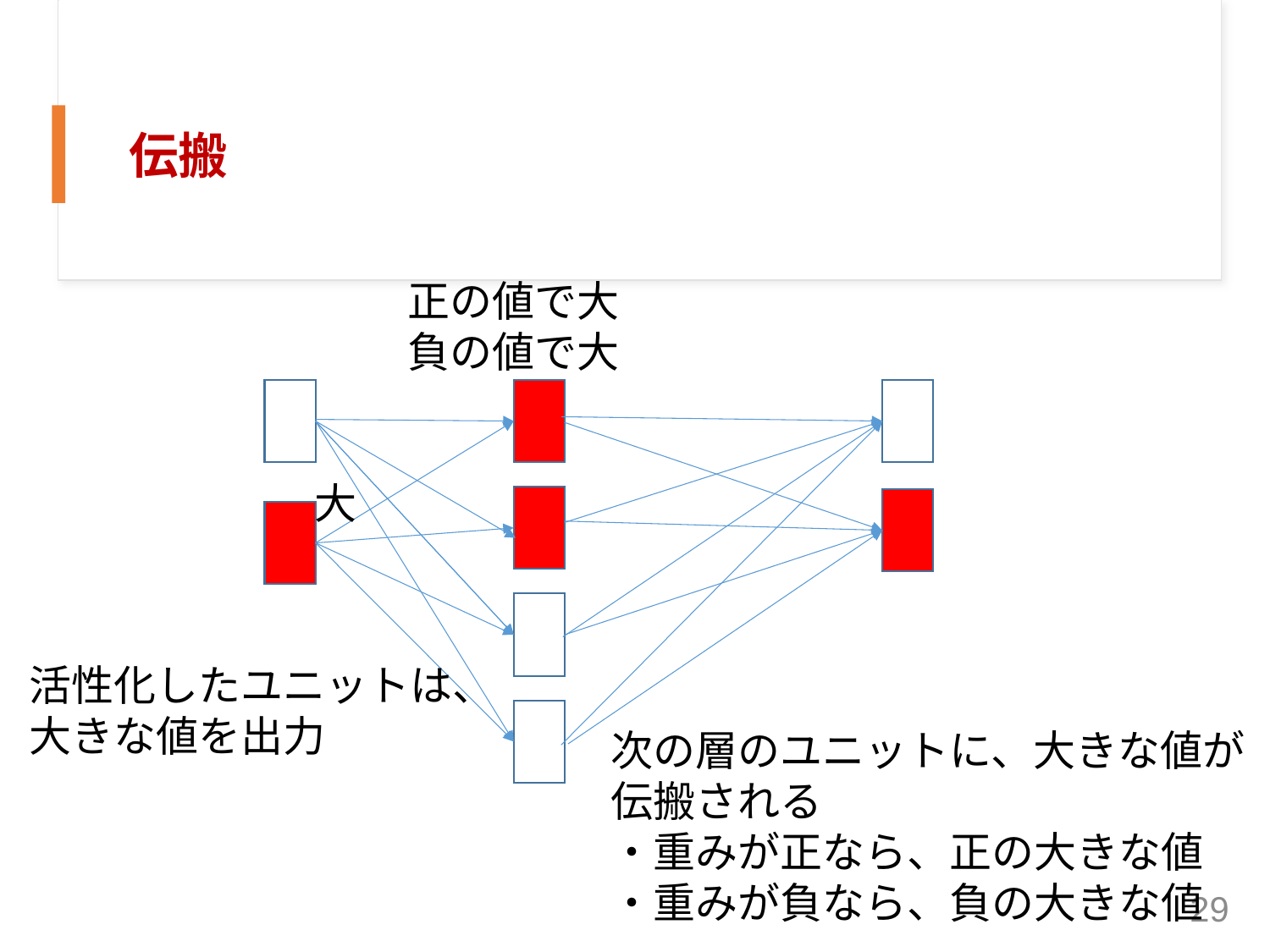

# 伝搬

正の値で大
負の値で大

大

活性化したユニットは、
大きな値を出力

次の層のユニットに、大きな値が
伝搬される
・重みが正なら、正の大きな値
・重みが負なら、負の大きな値
29